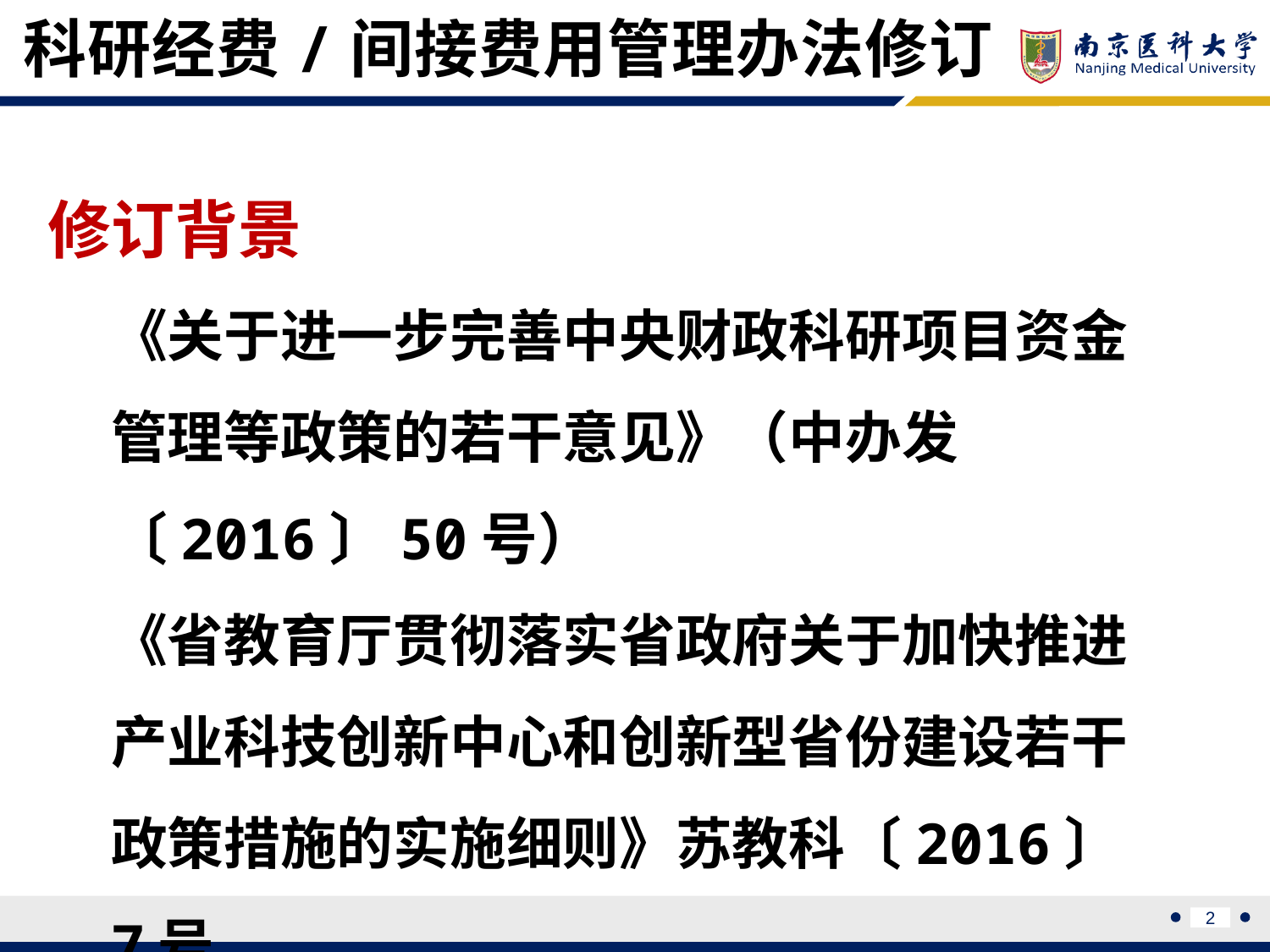

科研经费/间接费用管理办法修订
修订背景
《关于进一步完善中央财政科研项目资金管理等政策的若干意见》（中办发〔2016〕50号）
《省教育厅贯彻落实省政府关于加快推进产业科技创新中心和创新型省份建设若干政策措施的实施细则》苏教科〔2016〕7号